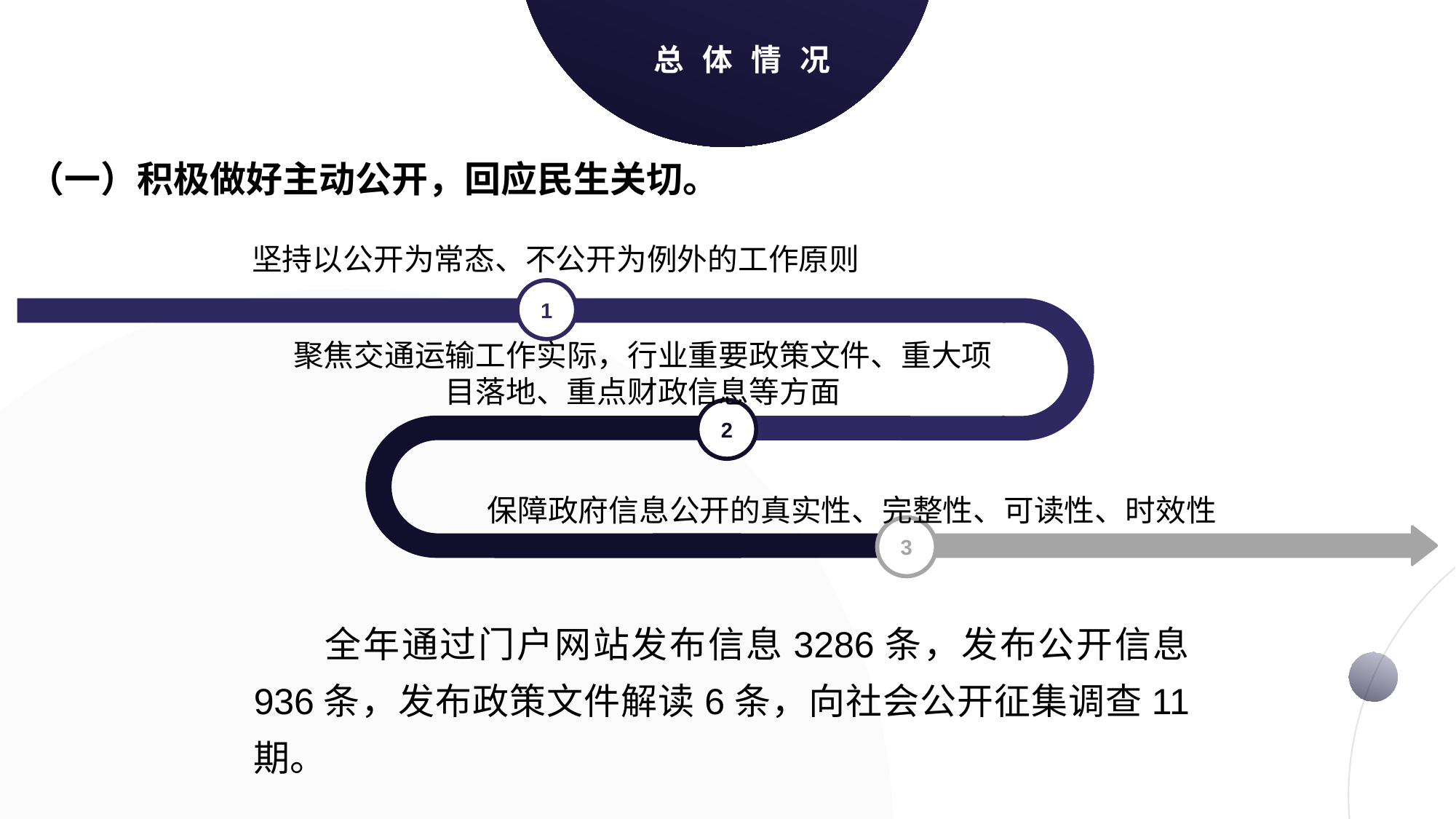

总体情况

（一）积极做好主动公开，回应民生关切。
坚持以公开为常态、不公开为例外的工作原则
1

聚焦交通运输工作实际，行业重要政策文件、重大项目落地、重点财政信息等方面

2

保障政府信息公开的真实性、完整性、可读性、时效性
3

      全年通过门户网站发布信息3286条，发布公开信息936条，发布政策文件解读6条，向社会公开征集调查11期。